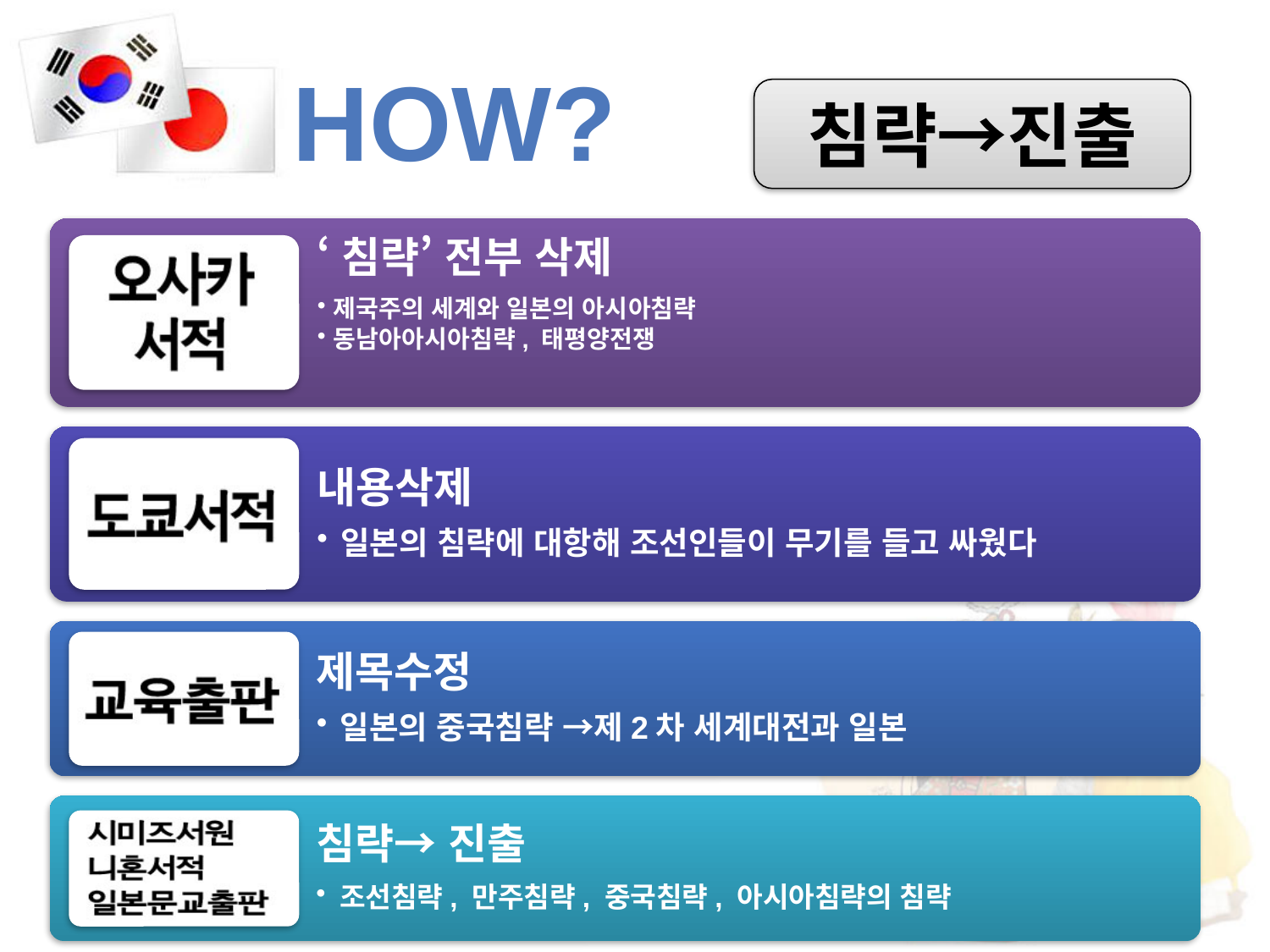

# how?
침략→진출
‘침략’ 전부 삭제
제국주의 세계와 일본의 아시아침략
동남아아시아침략, 태평양전쟁
내용삭제
일본의 침략에 대항해 조선인들이 무기를 들고 싸웠다
제목수정
일본의 중국침략 →제2차 세계대전과 일본
침략→ 진출
조선침략, 만주침략, 중국침략, 아시아침략의 침략